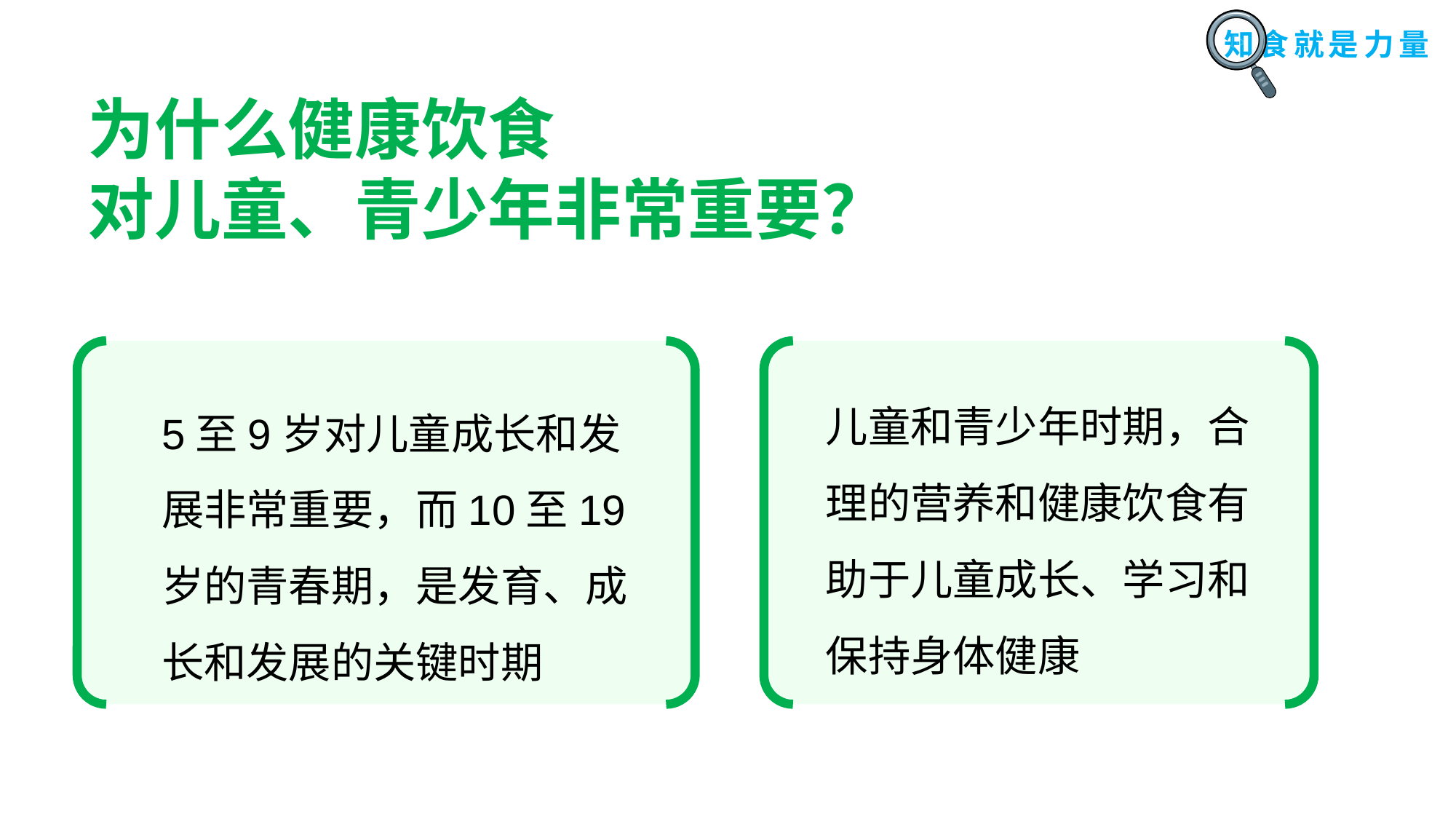

为什么健康饮食
对儿童、青少年非常重要？

儿童和青少年时期，合理的营养和健康饮食有助于儿童成长、学习和保持身体健康
5至9岁对儿童成长和发展非常重要，而10至19岁的青春期，是发育、成长和发展的关键时期